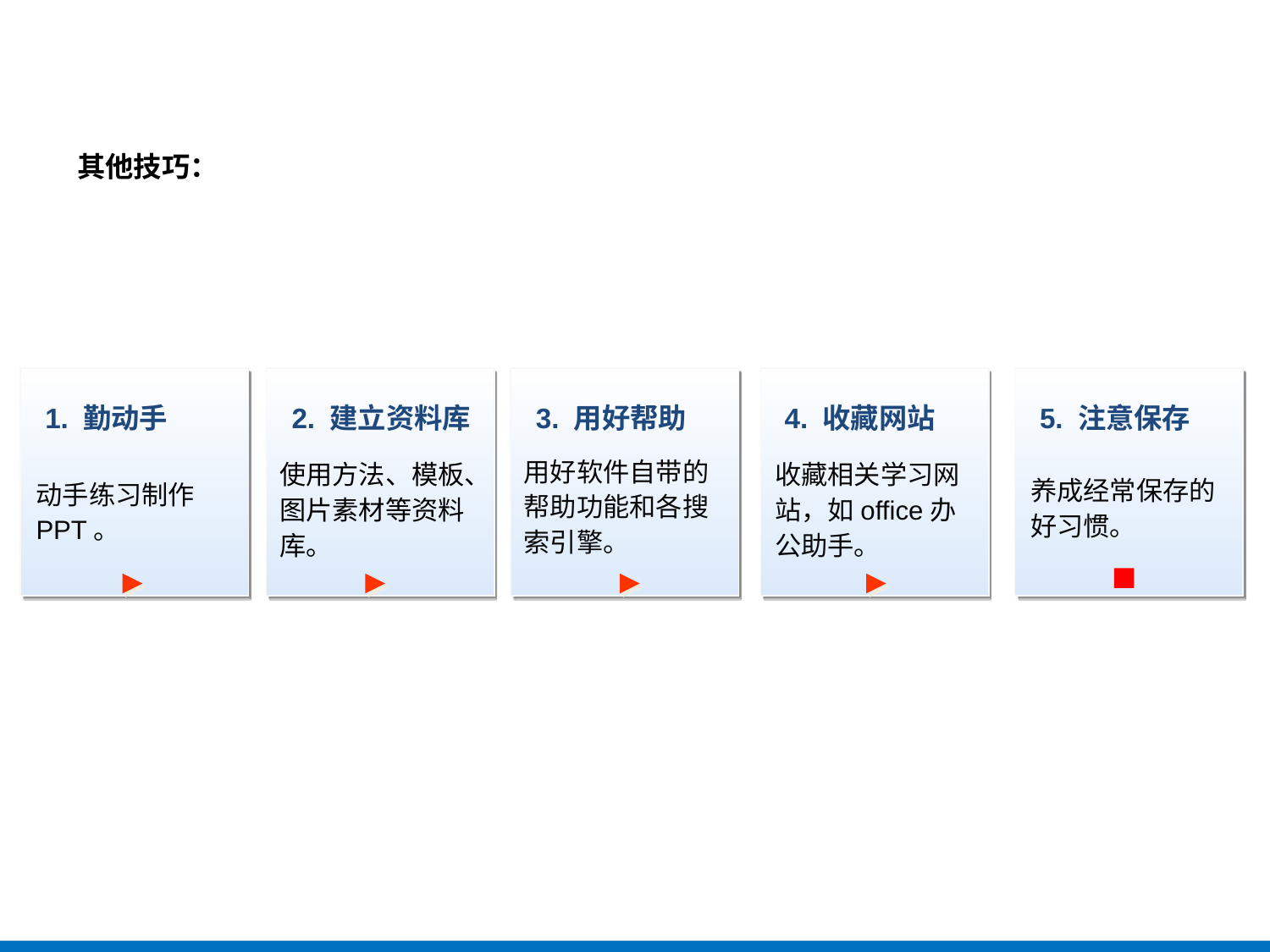

其他技巧：

1. 勤动手
2. 建立资料库
3. 用好帮助
4. 收藏网站
5. 注意保存
用好软件自带的帮助功能和各搜索引擎。
使用方法、模板、图片素材等资料库。
收藏相关学习网站，如office办公助手。
养成经常保存的好习惯。
动手练习制作PPT。